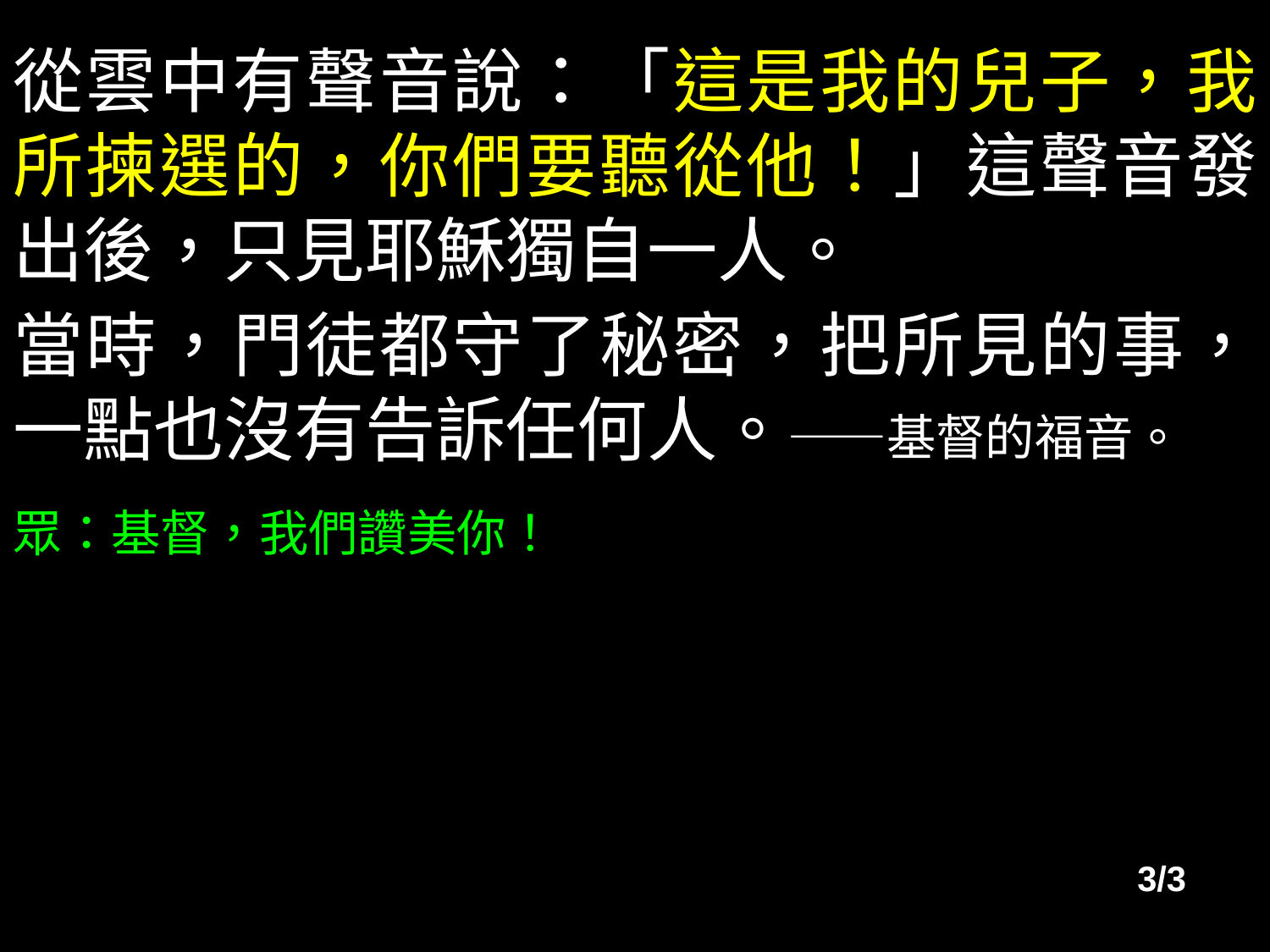

從雲中有聲音說：「這是我的兒子，我所揀選的，你們要聽從他！」這聲音發出後，只見耶穌獨自一人。
當時，門徒都守了秘密，把所見的事，一點也沒有告訴任何人。——基督的福音。
眾：基督，我們讚美你！

3/3